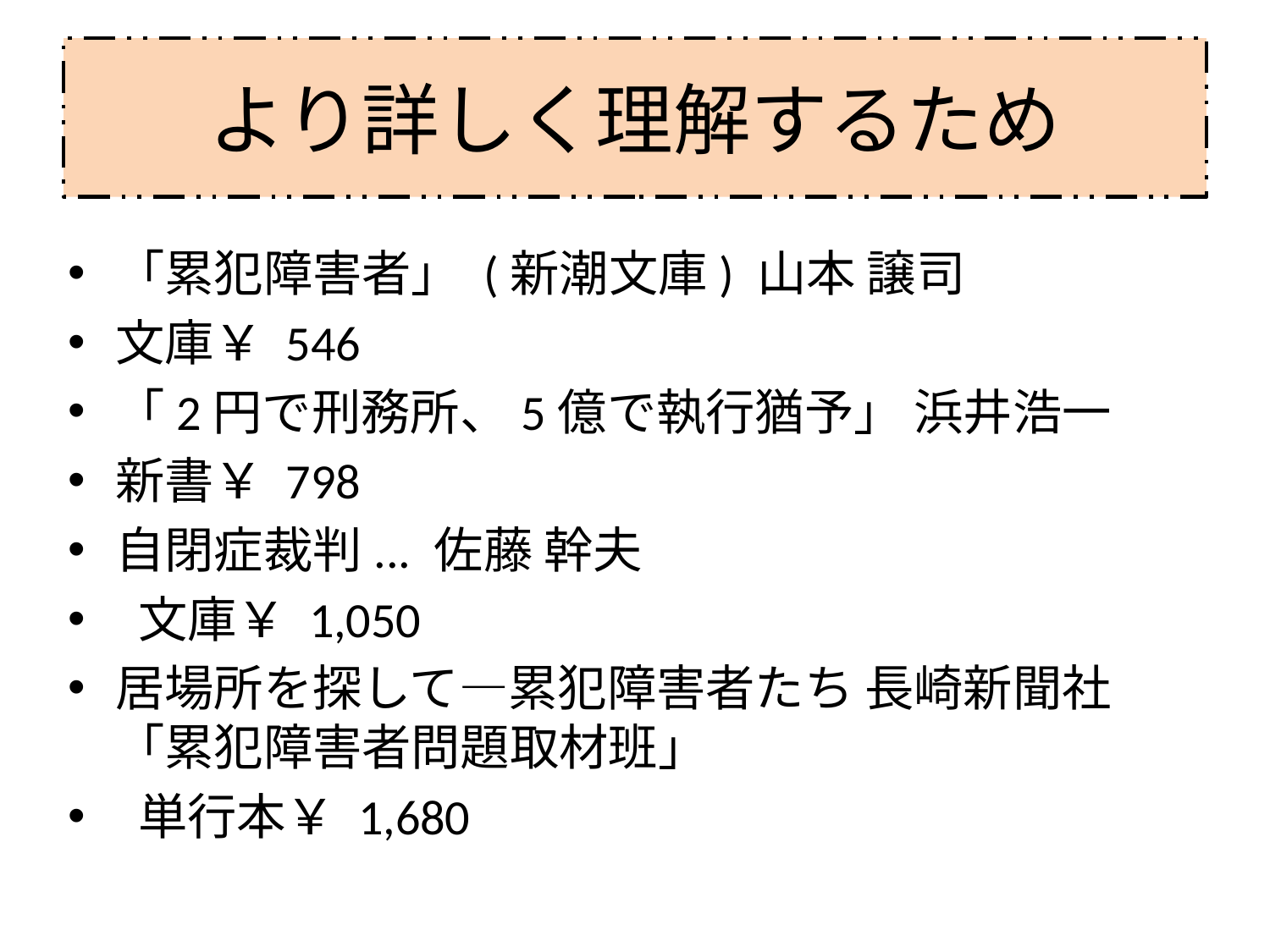

# より詳しく理解するため
「累犯障害者」 (新潮文庫) 山本 譲司
文庫￥ 546
「2円で刑務所、5億で執行猶予」 浜井浩一
新書￥ 798
自閉症裁判... 佐藤 幹夫
 文庫￥ 1,050
居場所を探して―累犯障害者たち 長崎新聞社「累犯障害者問題取材班」
 単行本￥ 1,680